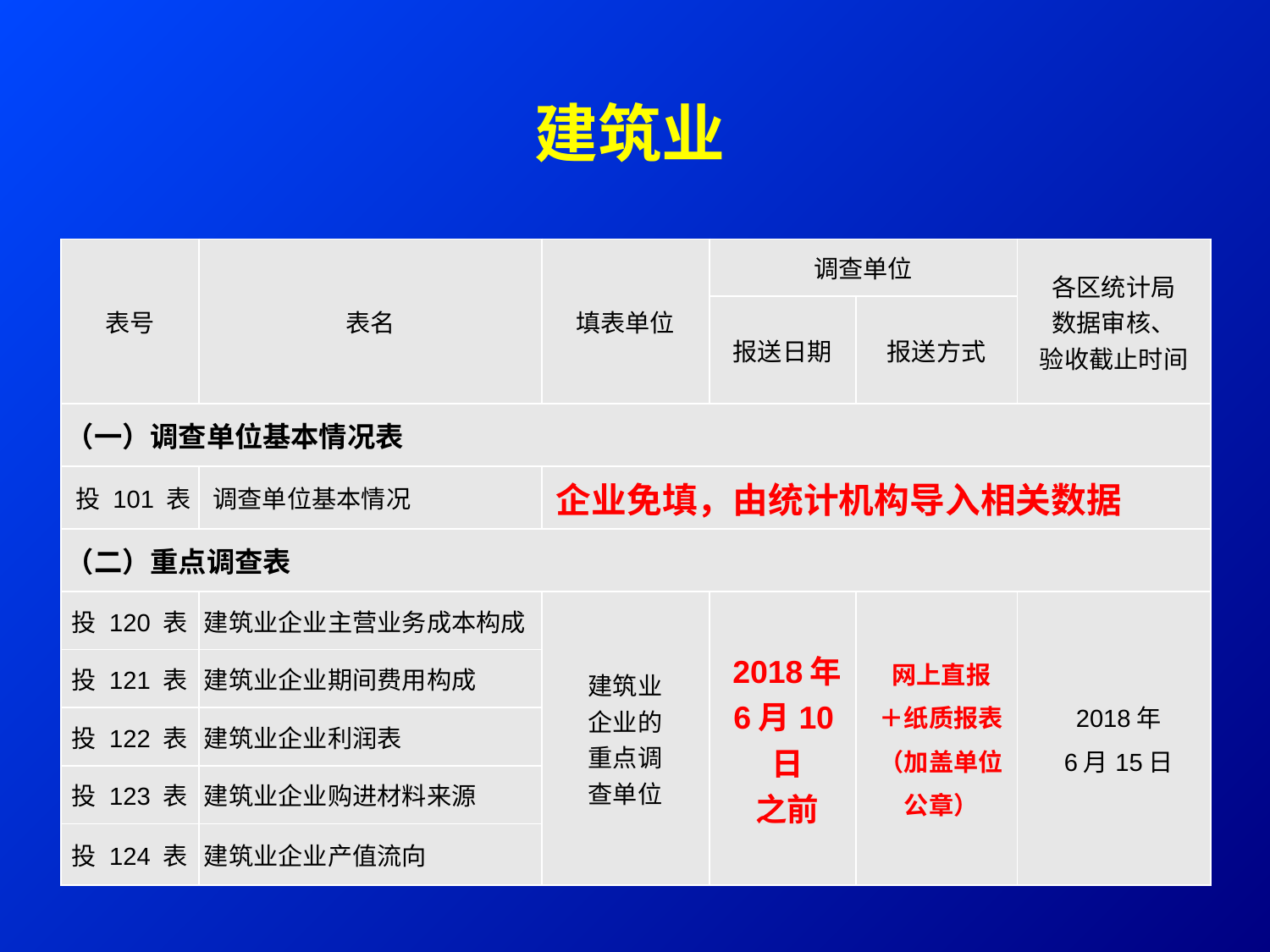

# 建筑业
| 表号 | 表名 | 填表单位 | 调查单位 |  | 各区统计局 数据审核、 验收截止时间 |
| --- | --- | --- | --- | --- | --- |
|  |  |  | 报送日期 | 报送方式 |  |
| （一）调查单位基本情况表 |  |  |  |  |  |
| 投 101 表 | 调查单位基本情况 | 企业免填，由统计机构导入相关数据 |  |  |  |
| （二）重点调查表 |  |  |  |  |  |
| 投 120 表 | 建筑业企业主营业务成本构成 | 建筑业 企业的 重点调 查单位 | 2018年 6月10日 之前 | 网上直报 ＋纸质报表 （加盖单位 公章） | 2018年 6月15日 |
| 投 121 表 | 建筑业企业期间费用构成 |  |  |  |  |
| 投 122 表 | 建筑业企业利润表 |  |  |  |  |
| 投 123 表 | 建筑业企业购进材料来源 |  |  |  |  |
| 投 124 表 | 建筑业企业产值流向 |  |  |  |  |